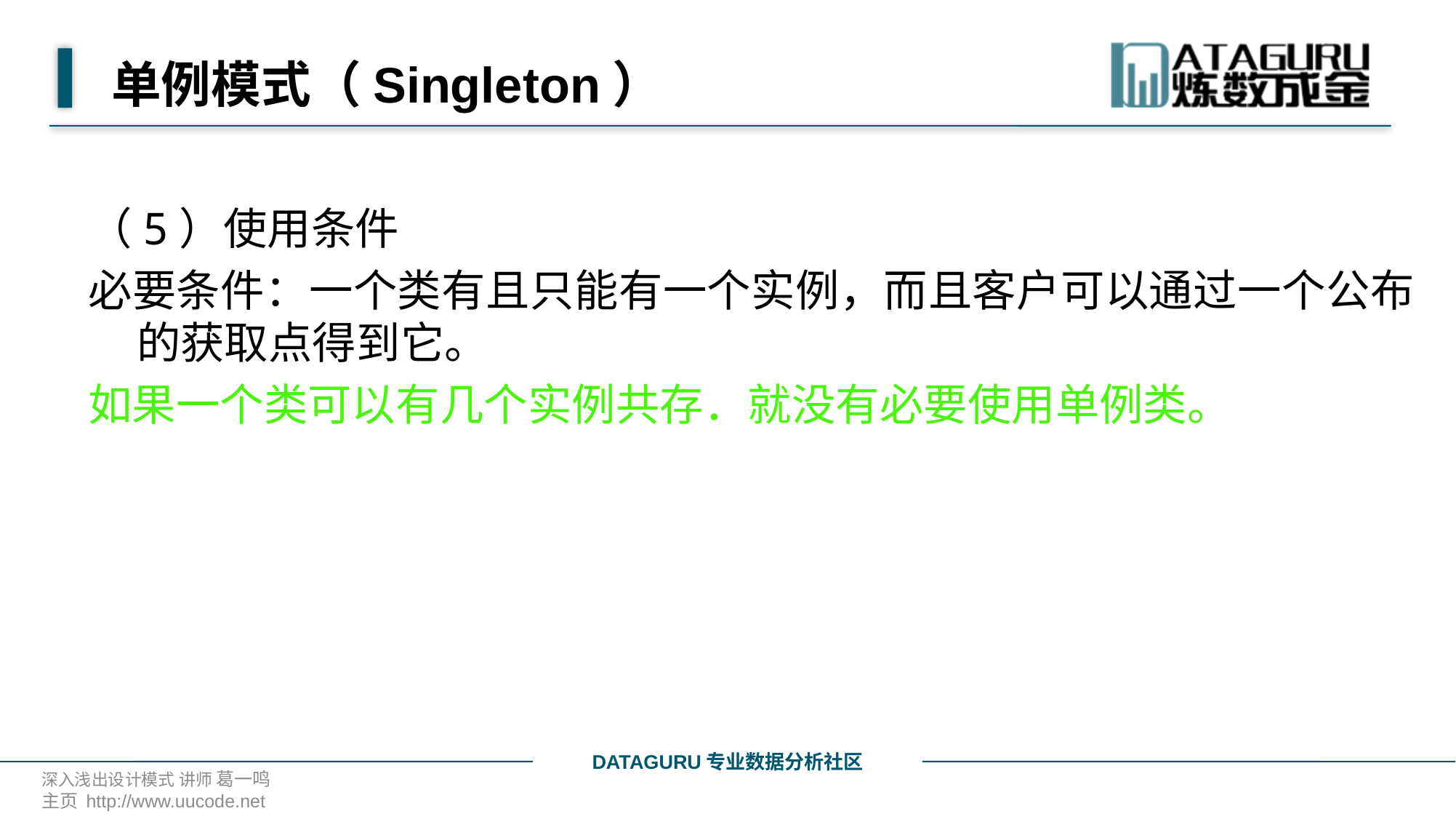

# 单例模式（Singleton）
（5）使用条件
必要条件：一个类有且只能有一个实例，而且客户可以通过一个公布的获取点得到它。
如果一个类可以有几个实例共存．就没有必要使用单例类。